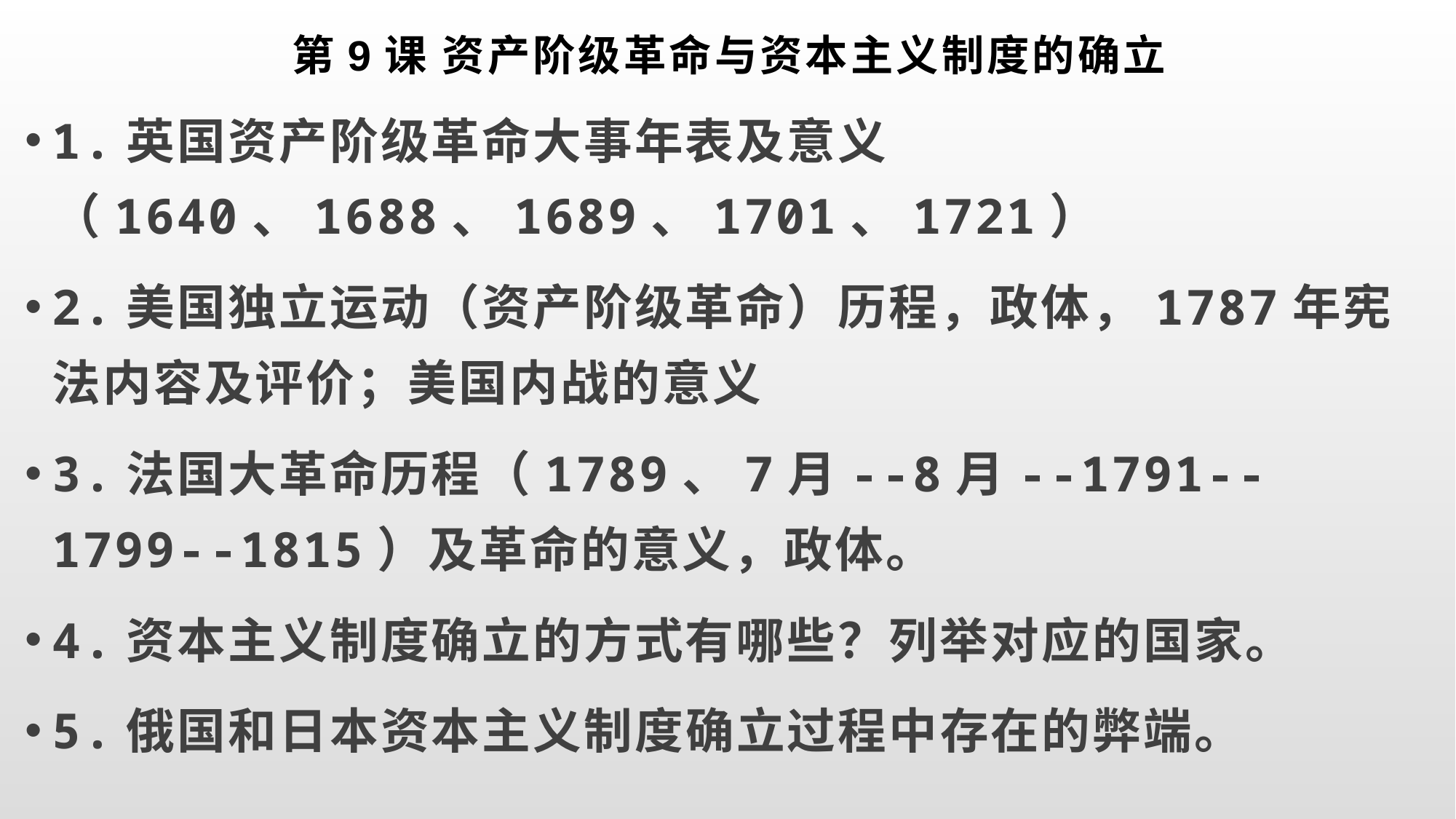

# 第9课 资产阶级革命与资本主义制度的确立
1.英国资产阶级革命大事年表及意义（1640、1688、1689、1701、1721）
2.美国独立运动（资产阶级革命）历程，政体，1787年宪法内容及评价；美国内战的意义
3.法国大革命历程（1789、7月--8月--1791--1799--1815）及革命的意义，政体。
4.资本主义制度确立的方式有哪些？列举对应的国家。
5.俄国和日本资本主义制度确立过程中存在的弊端。